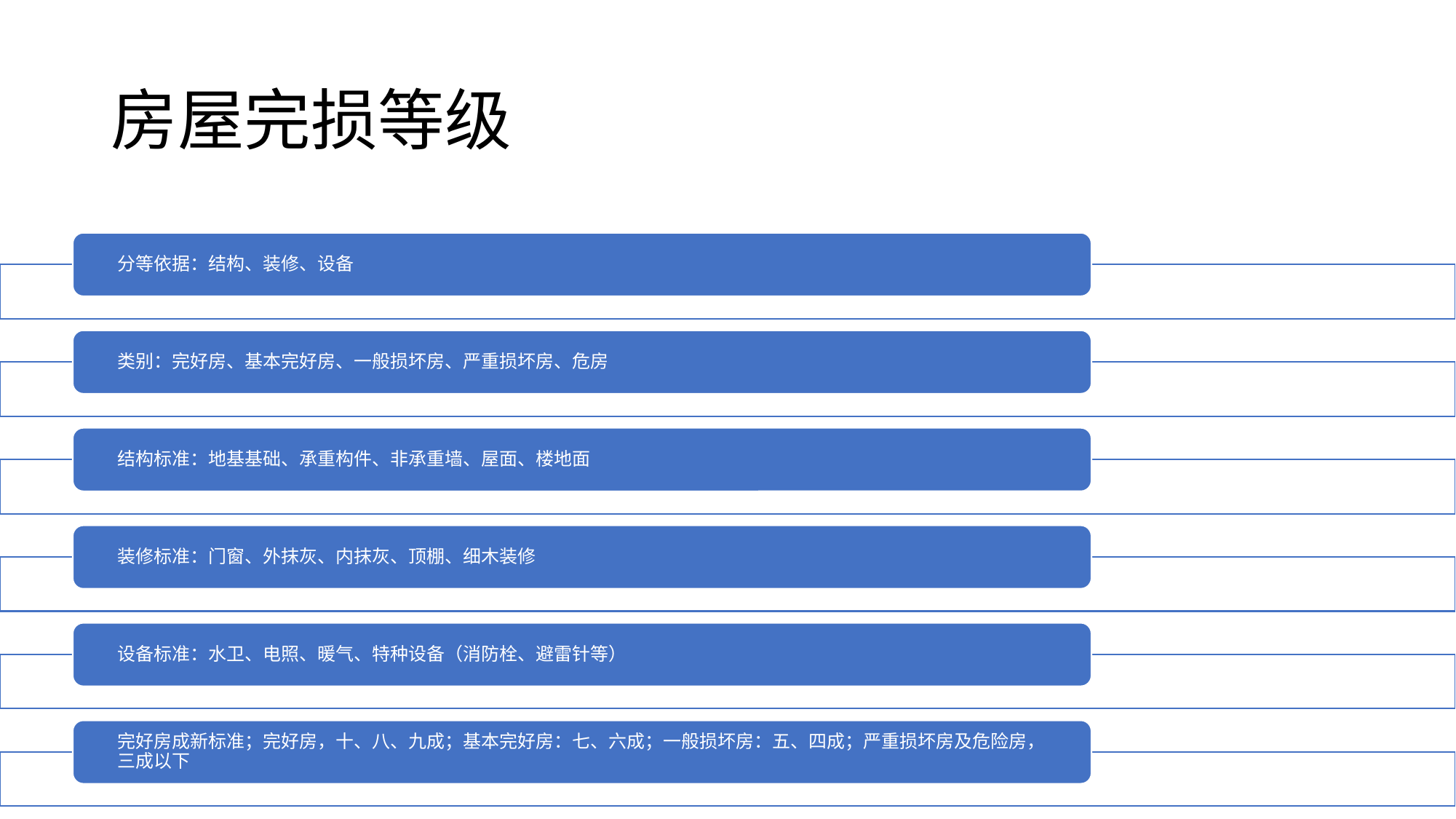

# 房屋完损等级
分等依据：结构、装修、设备
类别：完好房、基本完好房、一般损坏房、严重损坏房、危房
结构标准：地基基础、承重构件、非承重墙、屋面、楼地面
装修标准：门窗、外抹灰、内抹灰、顶棚、细木装修
设备标准：水卫、电照、暖气、特种设备（消防栓、避雷针等）
完好房成新标准；完好房，十、八、九成；基本完好房：七、六成；一般损坏房：五、四成；严重损坏房及危险房，三成以下